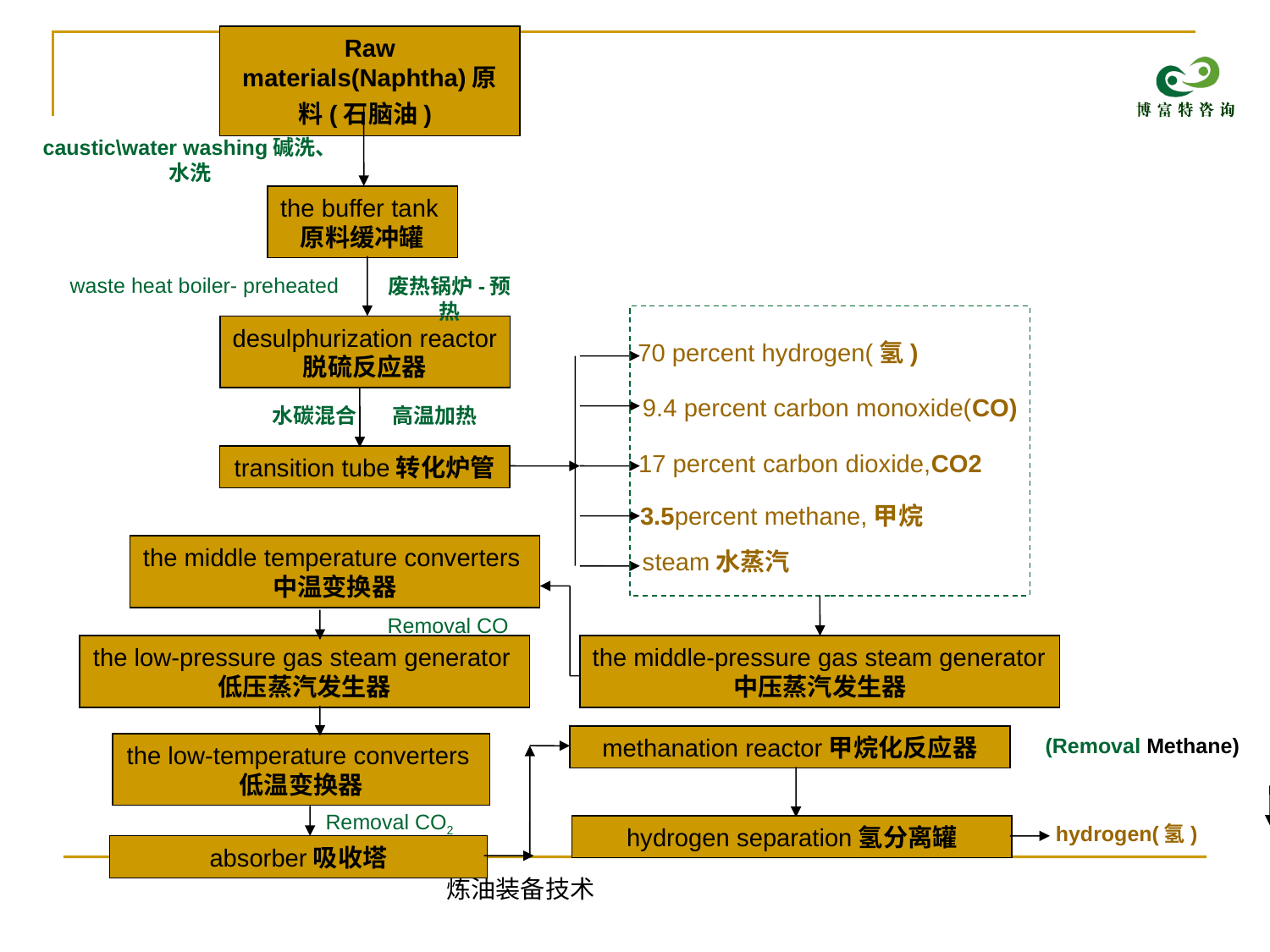

Raw materials(Naphtha)原料(石脑油)

caustic\water washing碱洗、水洗
the buffer tank原料缓冲罐

waste heat boiler- preheated
废热锅炉-预热

desulphurization reactor脱硫反应器
70 percent hydrogen(氢)

9.4 percent carbon monoxide(CO)

水碳混合
高温加热

17 percent carbon dioxide,CO2
transition tube转化炉管

 3.5percent methane,甲烷

the middle temperature converters中温变换器
steam水蒸汽

the low-pressure gas steam generator低压蒸汽发生器
the middle-pressure gas steam generator中压蒸汽发生器

methanation reactor甲烷化反应器
(Removal Methane)
the low-temperature converters低温变换器

Removal CO2

hydrogen(氢)
hydrogen separation氢分离罐
absorber吸收塔

Removal CO

27
炼油装备技术